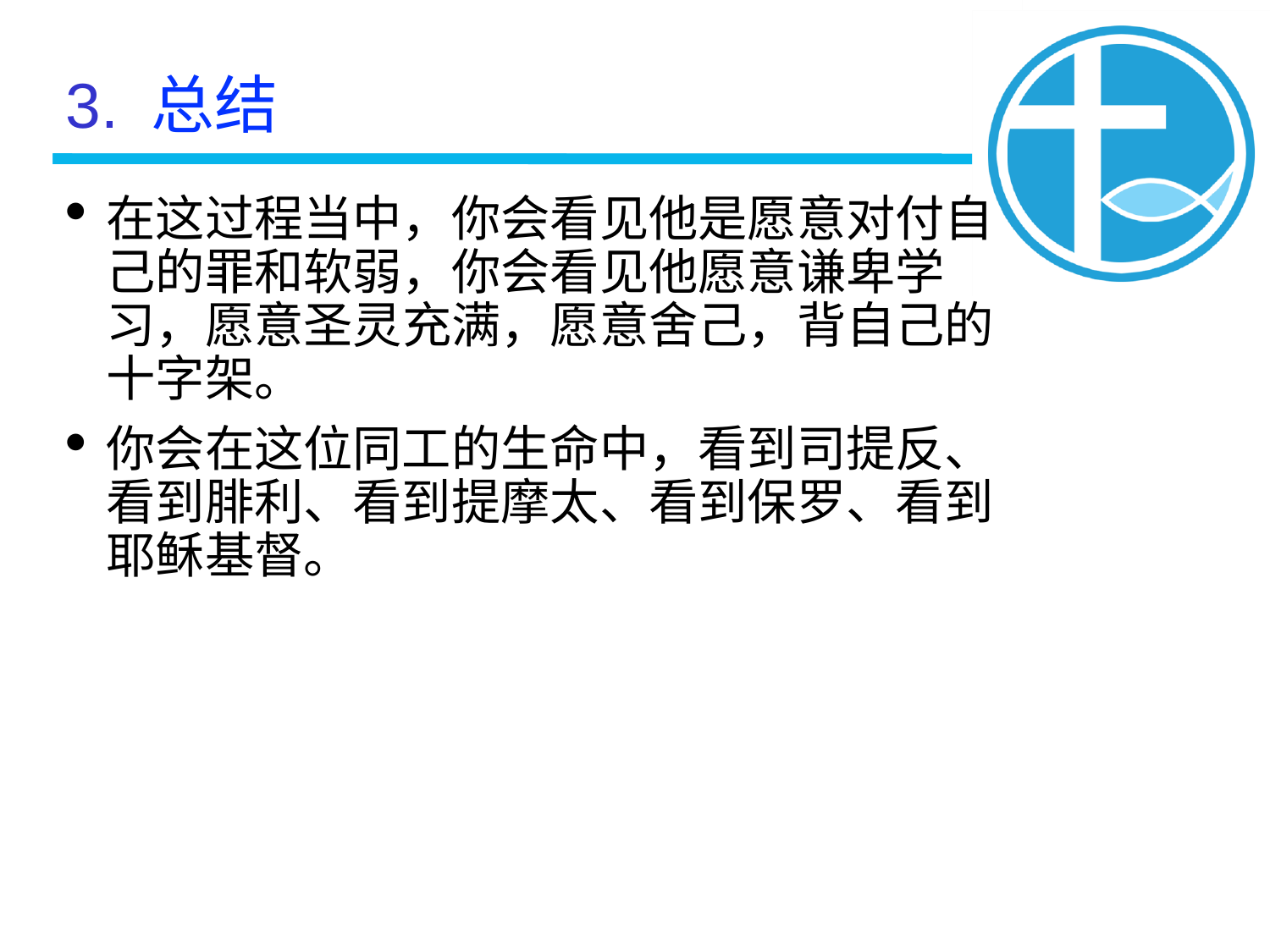

3. 总结
在这过程当中，你会看见他是愿意对付自己的罪和软弱，你会看见他愿意谦卑学习，愿意圣灵充满，愿意舍己，背自己的十字架。
你会在这位同工的生命中，看到司提反、看到腓利、看到提摩太、看到保罗、看到耶稣基督。